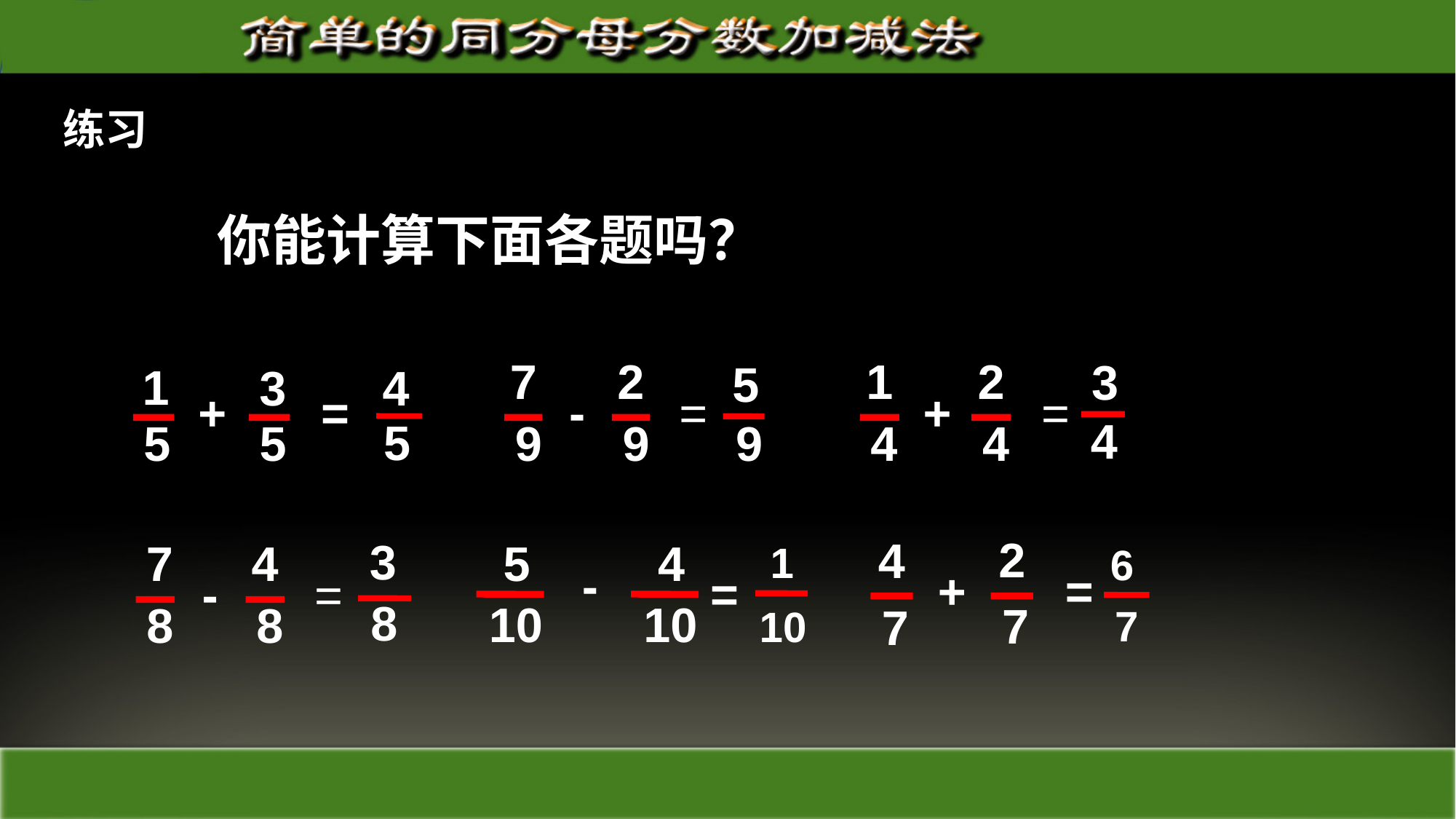

练习
你能计算下面各题吗？
7
9

2
9

-
=
1
4

2
4

+
=
 3
4

 5
9

1
5

3
5

+
=
 4
5

2
7

4
7

+
=
 3
8

7
8

4
8

-
=
5
10

4
10

-
=
 1

10
6
7